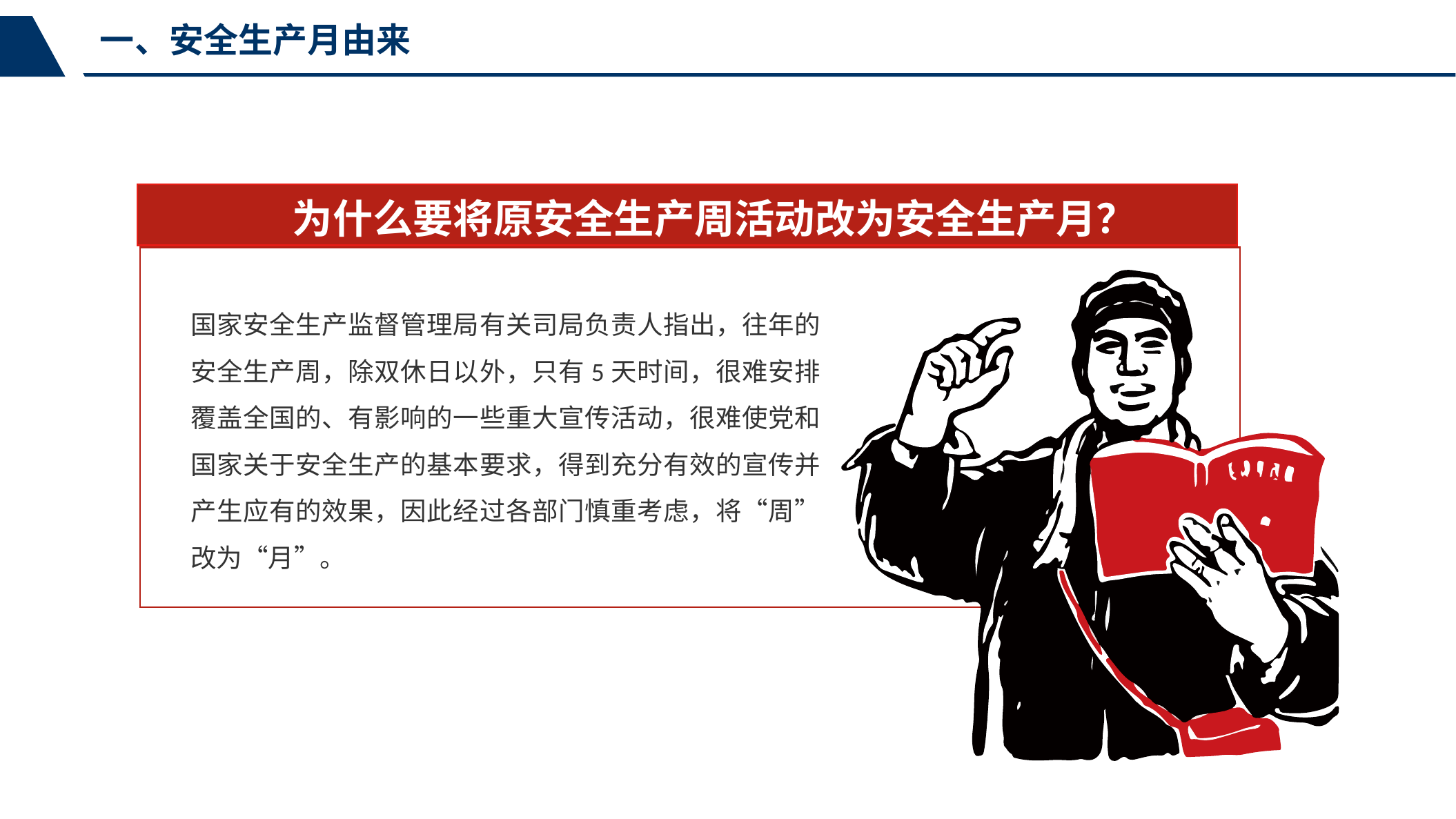

一、安全生产月由来

为什么要将原安全生产周活动改为安全生产月？

国家安全生产监督管理局有关司局负责人指出，往年的安全生产周，除双休日以外，只有5天时间，很难安排覆盖全国的、有影响的一些重大宣传活动，很难使党和国家关于安全生产的基本要求，得到充分有效的宣传并产生应有的效果，因此经过各部门慎重考虑，将“周”改为“月”。